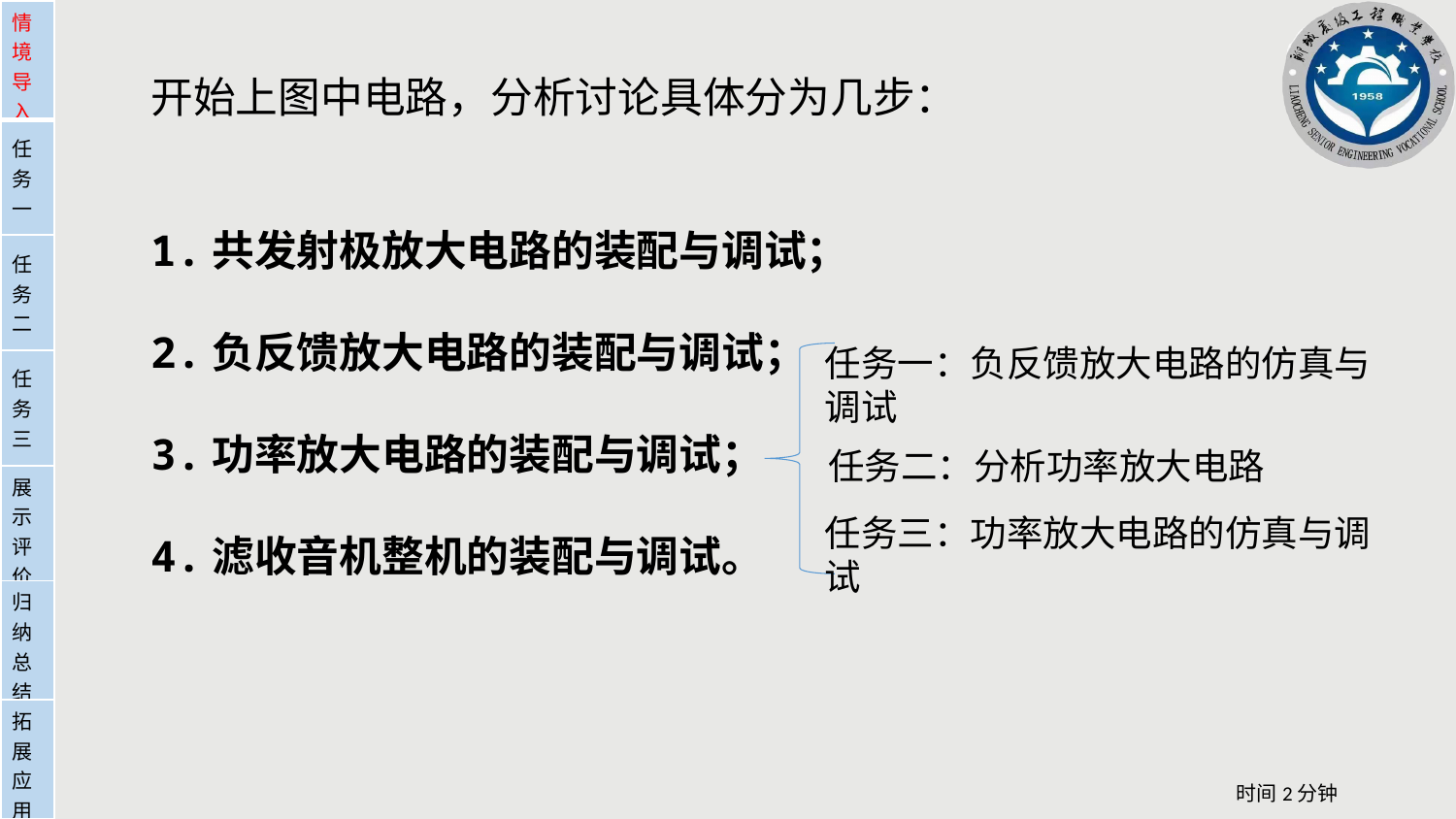

| 情境导入 |
| --- |
| 任务一 |
| 任务二 |
| 展示评价 |
| 归纳总结 |
| 拓展应用 |
| 情境导入 |
| --- |
| 任务一 |
| 任务二 |
| 任务三 |
| 展示评价 |
| 归纳总结 |
| 拓展应用 |
开始上图中电路，分析讨论具体分为几步：

1.共发射极放大电路的装配与调试；

2.负反馈放大电路的装配与调试；

3.功率放大电路的装配与调试；

4.滤收音机整机的装配与调试。
任务一：负反馈放大电路的仿真与调试

任务二：分析功率放大电路
任务三：功率放大电路的仿真与调试
时间2分钟